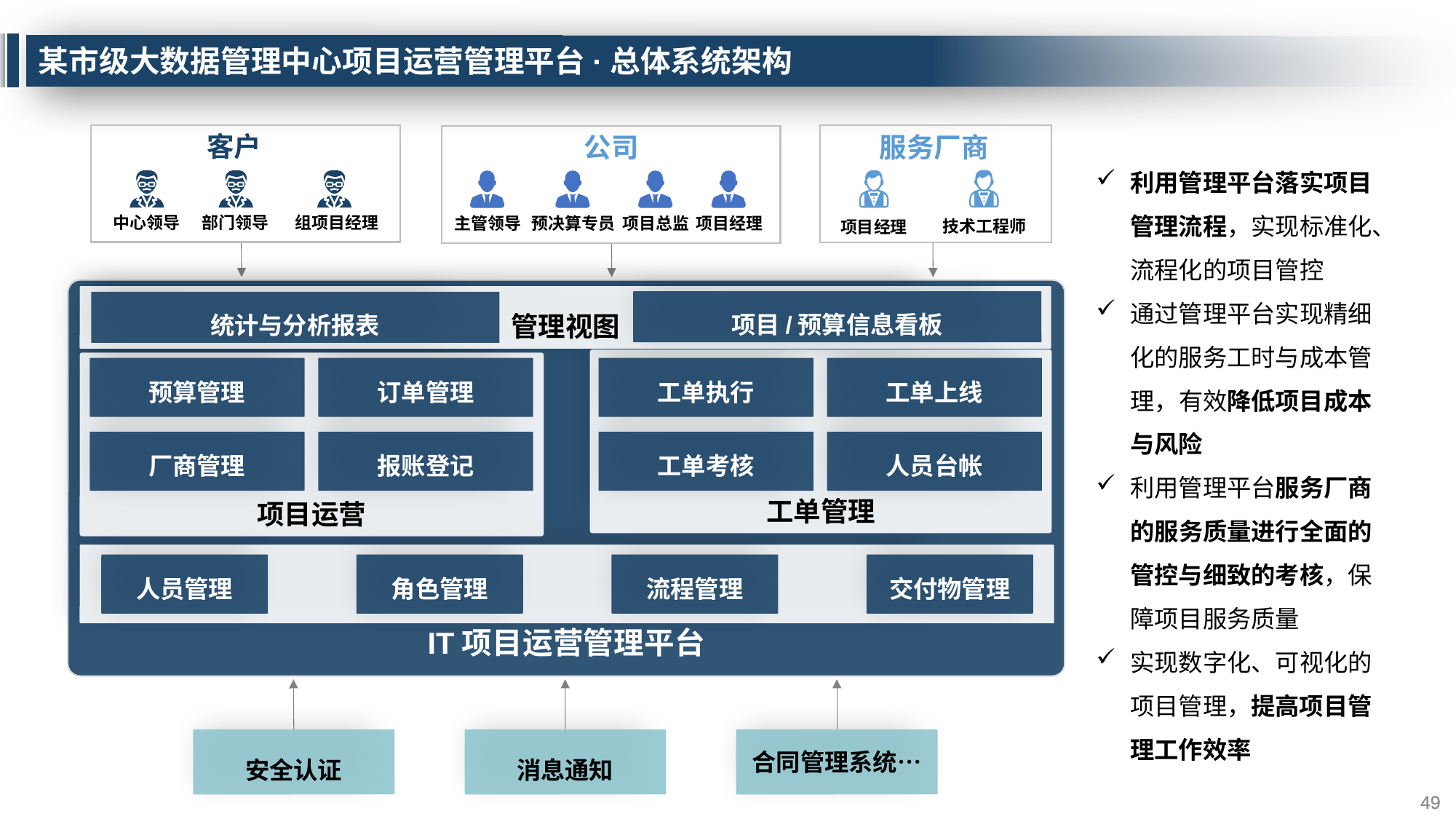

# 某市级大数据管理中心项目运营管理平台·总体系统架构
客户
服务厂商

项目经理

公司

中心领导

部门领导

组项目经理

主管领导

预决算专员

项目总监

项目经理
技术工程师

IT项目运营管理平台
管理视图
项目/预算信息看板
统计与分析报表
工单管理
项目运营
预算管理
订单管理
工单执行
工单上线
厂商管理
报账登记
工单考核
人员台帐

交付物管理
人员管理
角色管理
流程管理
合同管理系统…
安全认证
消息通知
利用管理平台落实项目管理流程，实现标准化、流程化的项目管控
通过管理平台实现精细化的服务工时与成本管理，有效降低项目成本与风险
利用管理平台服务厂商的服务质量进行全面的管控与细致的考核，保障项目服务质量
实现数字化、可视化的项目管理，提高项目管理工作效率